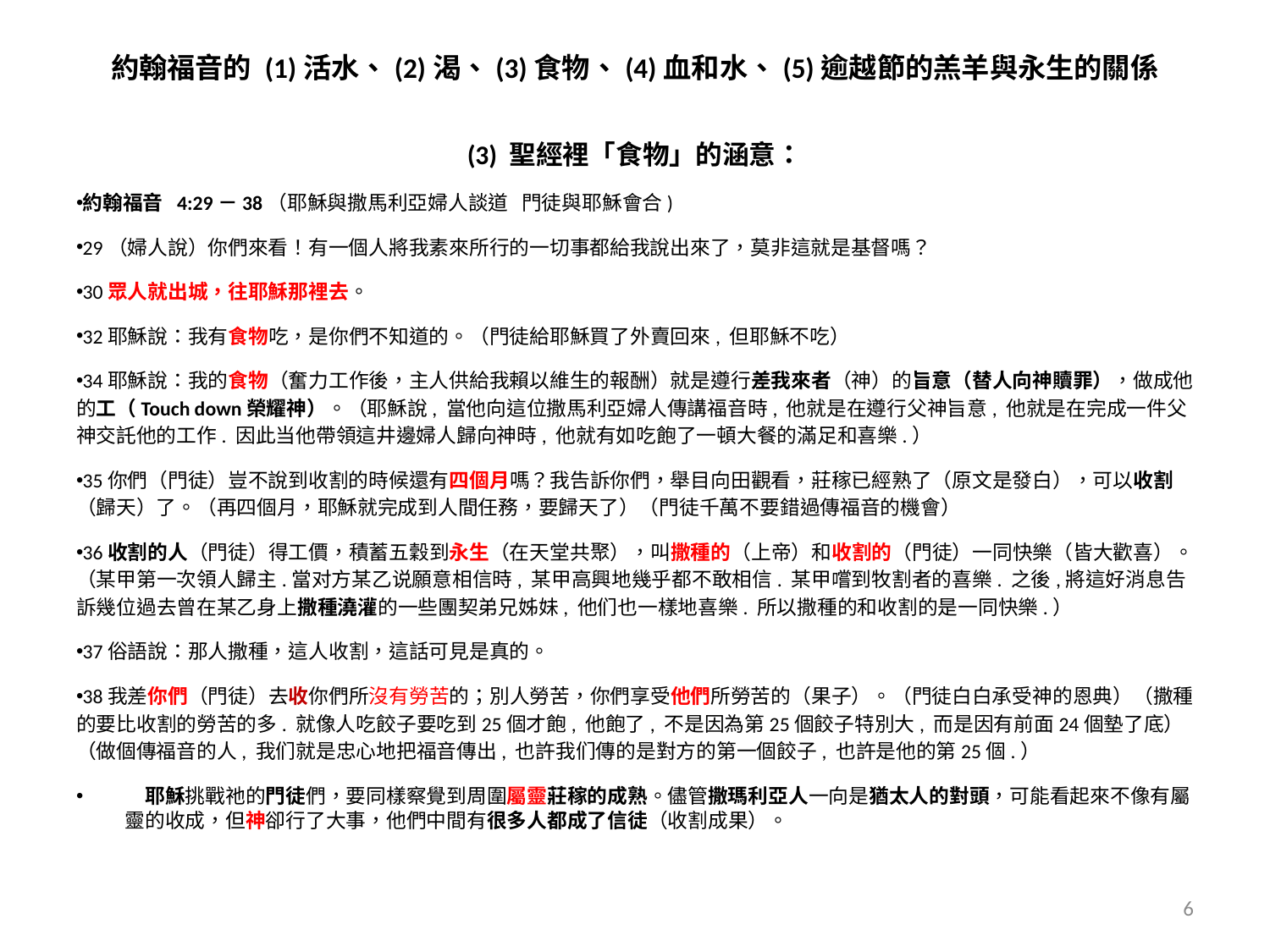

# 約翰福音的 (1)活水、(2)渴、(3)食物、(4)血和水、(5)逾越節的羔羊與永生的關係
(3) 聖經裡「食物」的涵意：
約翰福音  4:29－38（耶穌與撒馬利亞婦人談道   門徒與耶穌會合)
29（婦人說）你們來看！有一個人將我素來所行的一切事都給我說出來了，莫非這就是基督嗎？
30眾人就出城，往耶穌那裡去。
32耶穌說：我有食物吃，是你們不知道的。（門徒給耶穌買了外賣回來, 但耶穌不吃）
34耶穌說：我的食物（奮力工作後，主人供給我賴以維生的報酬）就是遵行差我來者（神）的旨意（替人向神贖罪），做成他的工（Touch down榮耀神）。（耶穌說, 當他向這位撒馬利亞婦人傳講福音時, 他就是在遵行父神旨意, 他就是在完成一件父神交託他的工作. 因此当他帶領這井邊婦人歸向神時, 他就有如吃飽了一頓大餐的滿足和喜樂.）
35你們（門徒）豈不說到收割的時候還有四個月嗎？我告訴你們，舉目向田觀看，莊稼已經熟了（原文是發白），可以收割（歸天）了。（再四個月，耶穌就完成到人間任務，要歸天了）（門徒千萬不要錯過傳福音的機會）
36收割的人（門徒）得工價，積蓄五穀到永生（在天堂共聚），叫撒種的（上帝）和收割的（門徒）一同快樂（皆大歡喜）。（某甲第一次領人歸主.當对方某乙说願意相信時, 某甲高興地幾乎都不敢相信. 某甲嚐到牧割者的喜樂. 之後,將這好消息告訴幾位過去曾在某乙身上撒種澆灌的一些團契弟兄姊妹, 他们也一樣地喜樂. 所以撒種的和收割的是一同快樂.）
37俗語說：那人撒種，這人收割，這話可見是真的。
38我差你們（門徒）去收你們所沒有勞苦的；別人勞苦，你們享受他們所勞苦的（果子）。（門徒白白承受神的恩典）（撒種的要比收割的勞苦的多. 就像人吃餃子要吃到25個才飽, 他飽了, 不是因為第25個餃子特別大, 而是因有前面24個墊了底）（做個傳福音的人, 我们就是忠心地把福音傳出, 也許我们傳的是對方的第一個餃子, 也許是他的第25個.）
　耶穌挑戰祂的門徒們，要同樣察覺到周圍屬靈莊稼的成熟。儘管撒瑪利亞人一向是猶太人的對頭，可能看起來不像有屬靈的收成，但神卻行了大事，他們中間有很多人都成了信徒（收割成果）。
6